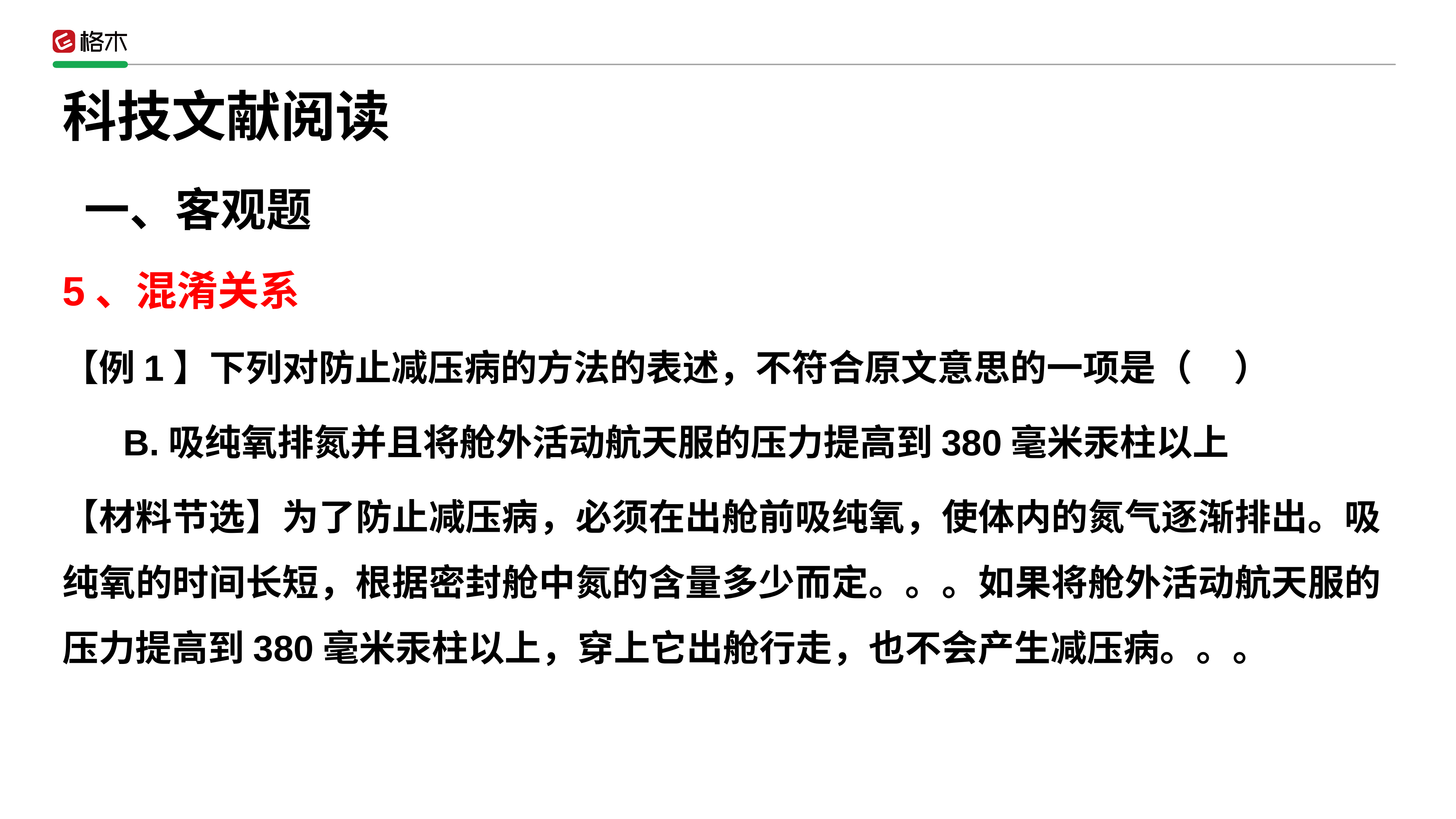

科技文献阅读
一、客观题
5、混淆关系
【例1】下列对防止减压病的方法的表述，不符合原文意思的一项是（     ）
      B.吸纯氧排氮并且将舱外活动航天服的压力提高到380毫米汞柱以上
【材料节选】为了防止减压病，必须在出舱前吸纯氧，使体内的氮气逐渐排出。吸纯氧的时间长短，根据密封舱中氮的含量多少而定。。。如果将舱外活动航天服的压力提高到380毫米汞柱以上，穿上它出舱行走，也不会产生减压病。。。